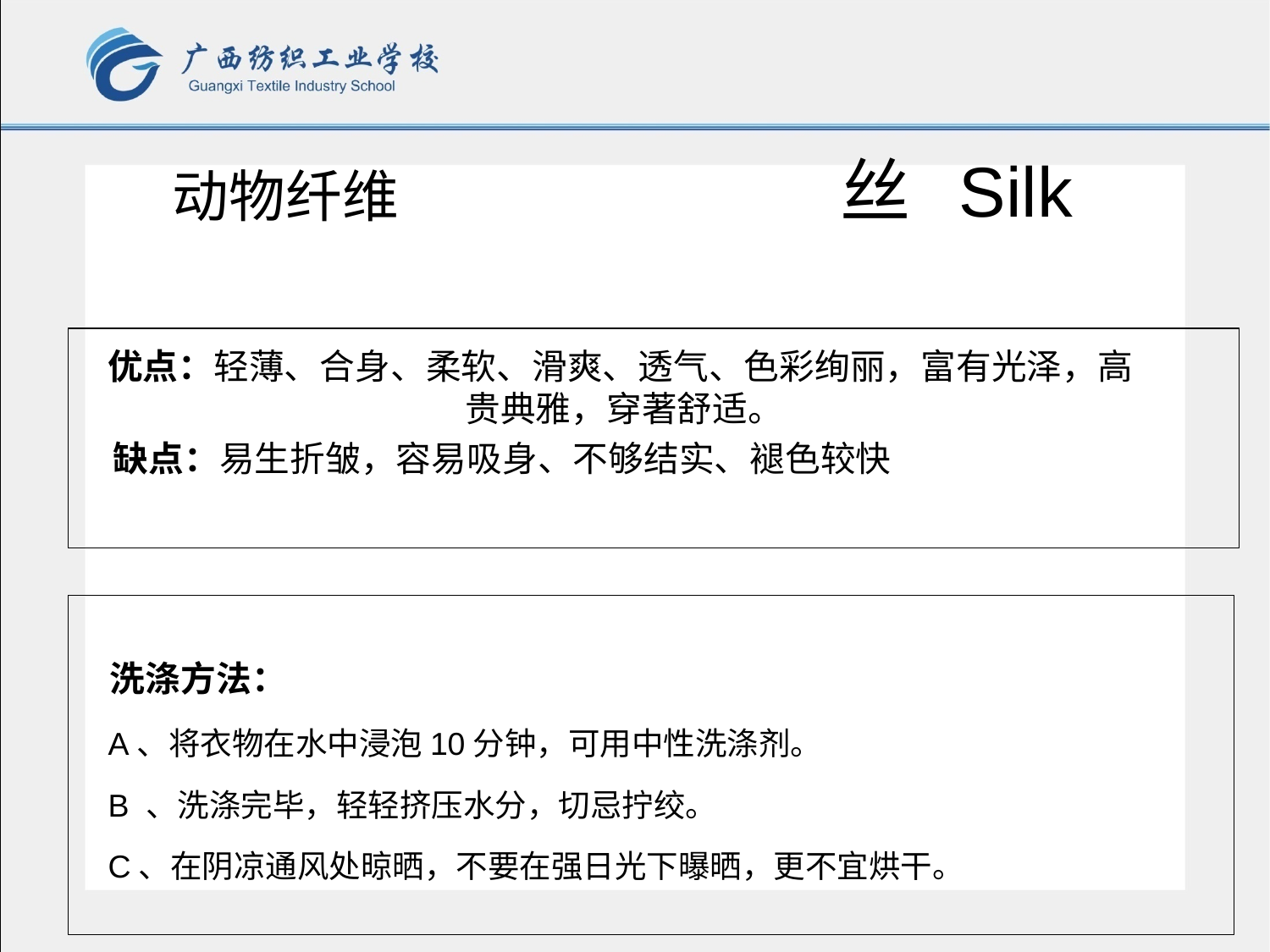

# 动物纤维                            丝  Silk

    优点：轻薄、合身、柔软、滑爽、透气、色彩绚丽，富有光泽，高贵典雅，穿著舒适。
     缺点：易生折皱，容易吸身、不够结实、褪色较快

 洗涤方法：
  A、将衣物在水中浸泡10分钟，可用中性洗涤剂。
  B 、洗涤完毕，轻轻挤压水分，切忌拧绞。
  C、在阴凉通风处晾晒，不要在强日光下曝晒，更不宜烘干。